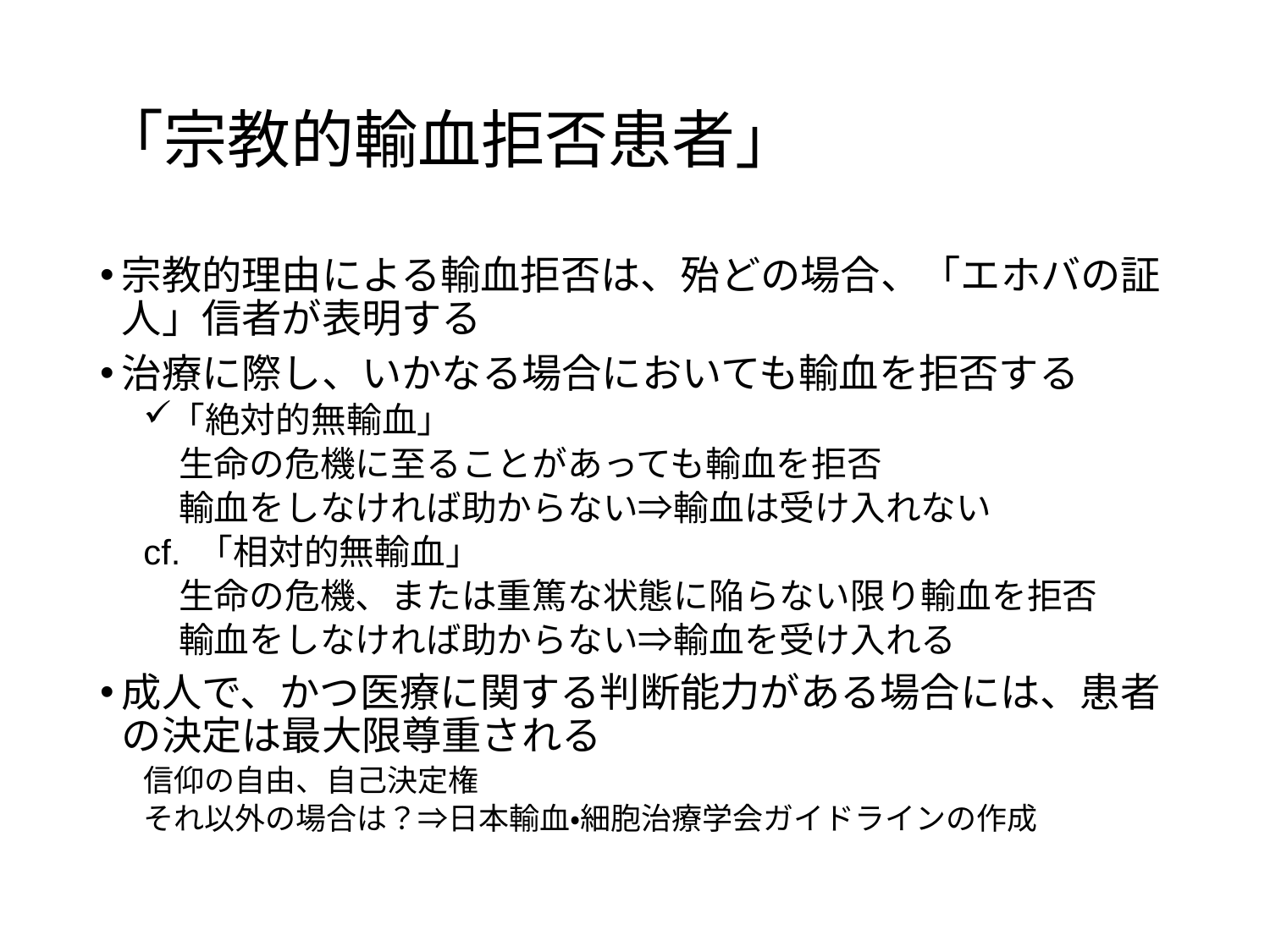

# 「宗教的輸血拒否患者」
宗教的理由による輸血拒否は、殆どの場合、「エホバの証人」信者が表明する
治療に際し、いかなる場合においても輸血を拒否する
「絶対的無輸血」
　生命の危機に至ることがあっても輸血を拒否
　輸血をしなければ助からない⇒輸血は受け入れない
cf. 「相対的無輸血」
　生命の危機、または重篤な状態に陥らない限り輸血を拒否
　輸血をしなければ助からない⇒輸血を受け入れる
成人で、かつ医療に関する判断能力がある場合には、患者の決定は最大限尊重される
信仰の自由、自己決定権
それ以外の場合は？⇒日本輸血・細胞治療学会ガイドラインの作成